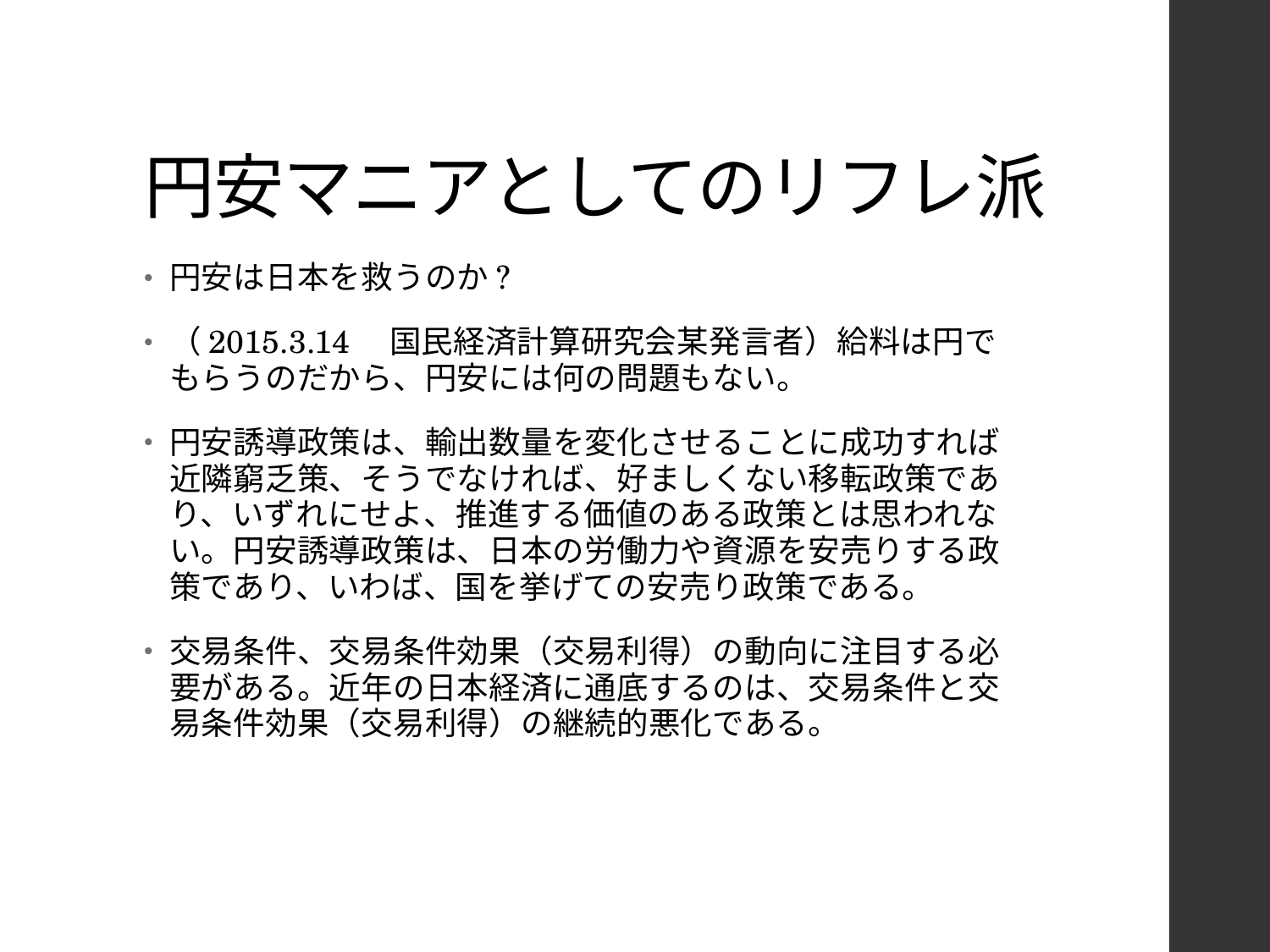

# 円安マニアとしてのリフレ派
円安は日本を救うのか?
（2015.3.14　国民経済計算研究会某発言者）給料は円でもらうのだから、円安には何の問題もない。
円安誘導政策は、輸出数量を変化させることに成功すれば近隣窮乏策、そうでなければ、好ましくない移転政策であり、いずれにせよ、推進する価値のある政策とは思われない。円安誘導政策は、日本の労働力や資源を安売りする政策であり、いわば、国を挙げての安売り政策である。
交易条件、交易条件効果（交易利得）の動向に注目する必要がある。近年の日本経済に通底するのは、交易条件と交易条件効果（交易利得）の継続的悪化である。